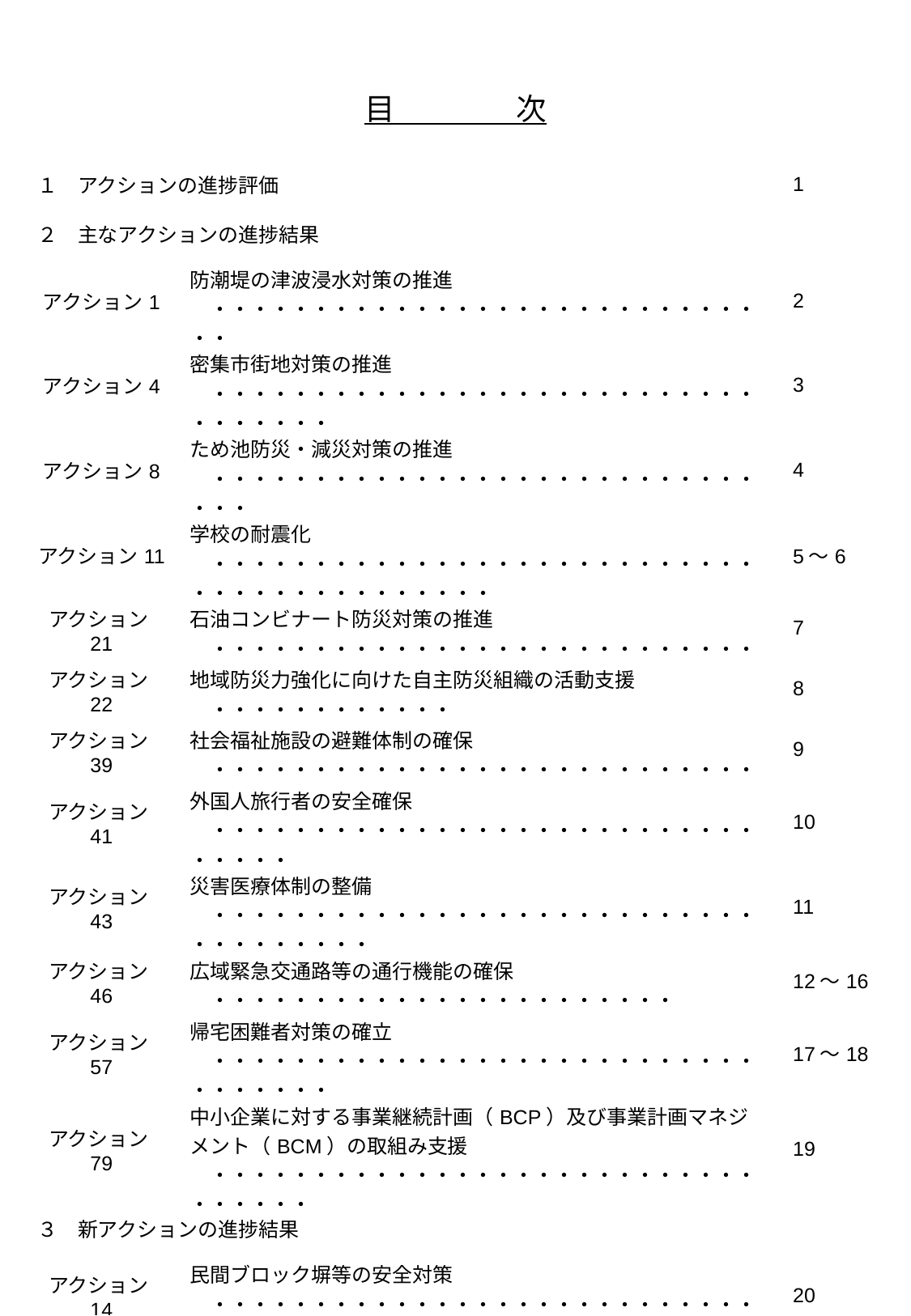

目　　　　次
| １　アクションの進捗評価 |  | 1 |
| --- | --- | --- |
| ２　主なアクションの進捗結果 |  |  |
| アクション1 | 防潮堤の津波浸水対策の推進　　・・・・・・・・・・・・・・・・・・・・・・・・・・・・・ | 2 |
| アクション4 | 密集市街地対策の推進　　・・・・・・・・・・・・・・・・・・・・・・・・・・・・・・・・・・ | 3 |
| アクション8 | ため池防災・減災対策の推進　　・・・・・・・・・・・・・・・・・・・・・・・・・・・・・・ | 4 |
| アクション11 | 学校の耐震化　　・・・・・・・・・・・・・・・・・・・・・・・・・・・・・・・・・・・・・・・・・・ | 5～6 |
| アクション21 | 石油コンビナート防災対策の推進　　・・・・・・・・・・・・・・・・・・・・・・・・・・・ | 7 |
| アクション22 | 地域防災力強化に向けた自主防災組織の活動支援　　・・・・・・・・・・・・ | 8 |
| アクション39 | 社会福祉施設の避難体制の確保　　・・・・・・・・・・・・・・・・・・・・・・・・・・・ | 9 |
| アクション41 | 外国人旅行者の安全確保　　・・・・・・・・・・・・・・・・・・・・・・・・・・・・・・・・ | 10 |
| アクション43 | 災害医療体制の整備　　・・・・・・・・・・・・・・・・・・・・・・・・・・・・・・・・・・・・ | 11 |
| アクション46 | 広域緊急交通路等の通行機能の確保　　・・・・・・・・・・・・・・・・・・・・・・・ | 12～16 |
| アクション57 | 帰宅困難者対策の確立　　・・・・・・・・・・・・・・・・・・・・・・・・・・・・・・・・・・ | 17～18 |
| アクション79 | 中小企業に対する事業継続計画（BCP）及び事業計画マネジメント（BCM）の取組み支援　　・・・・・・・・・・・・・・・・・・・・・・・・・・・・・・・・・ | 19 |
| ３　新アクションの進捗結果 |  |  |
| アクション14 | 民間ブロック塀等の安全対策　　・・・・・・・・・・・・・・・・・・・・・・・・・・・・・・・ | 20 |
| アクション33 | ライフライン事業者等との連携推進　　・・・・・・・・・・・・・・・・・・・・・・・・・・・ | 21 |
| アクション52 | 災害発生時における電力確保のための電気自動車・燃料電池自動車等の利活用促進　　・・ | 21～22 |
| アクション60 | 災害時における被災児童生徒のこころのケアの実施　　・・・・・・・・・・・・・ | 22 |
| ４　参考資料 |  | 23～24 |